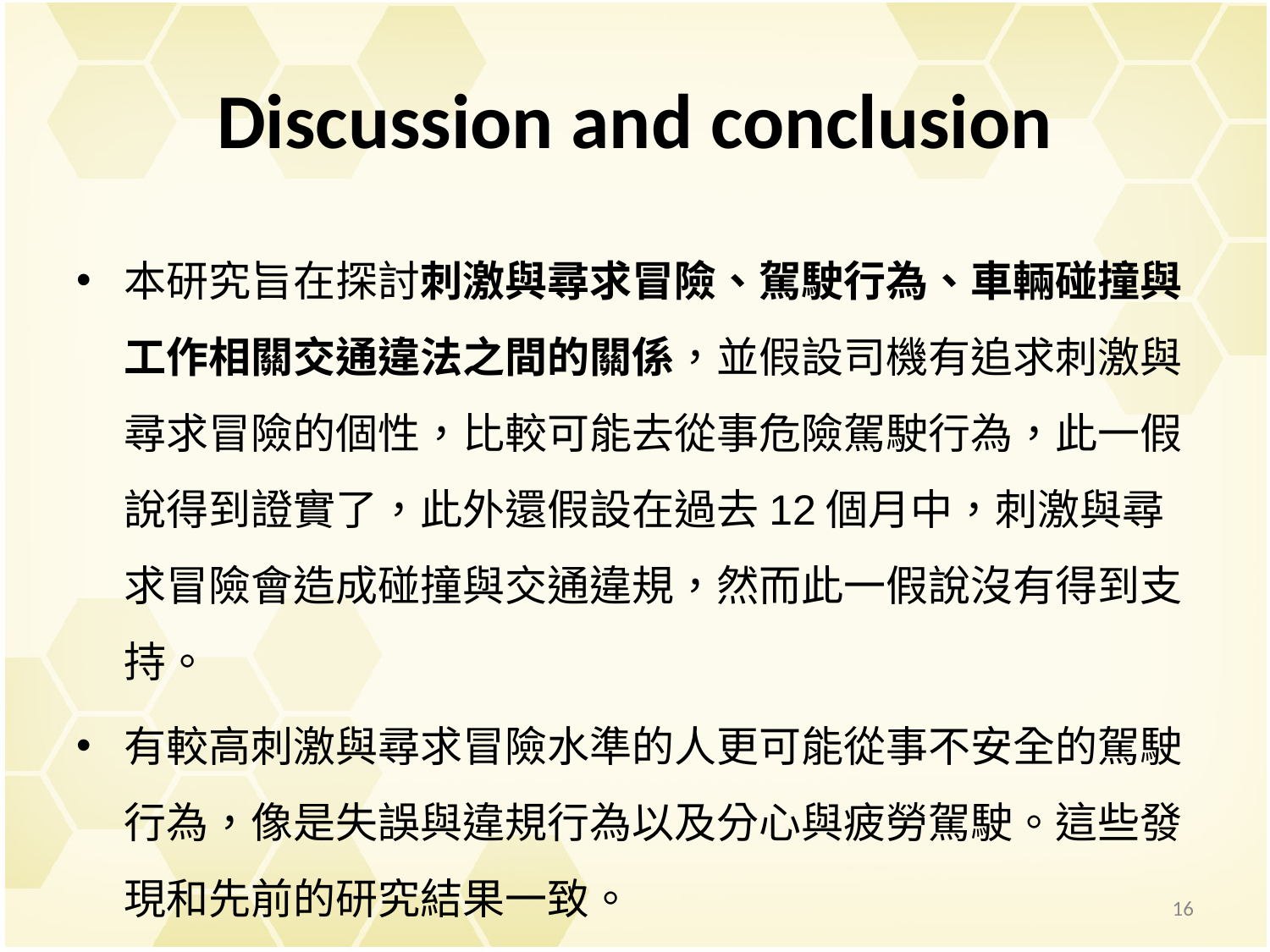

# Discussion and conclusion
本研究旨在探討刺激與尋求冒險、駕駛行為、車輛碰撞與工作相關交通違法之間的關係，並假設司機有追求刺激與尋求冒險的個性，比較可能去從事危險駕駛行為，此一假說得到證實了，此外還假設在過去12個月中，刺激與尋求冒險會造成碰撞與交通違規，然而此一假說沒有得到支持。
有較高刺激與尋求冒險水準的人更可能從事不安全的駕駛行為，像是失誤與違規行為以及分心與疲勞駕駛。這些發現和先前的研究結果一致。
16